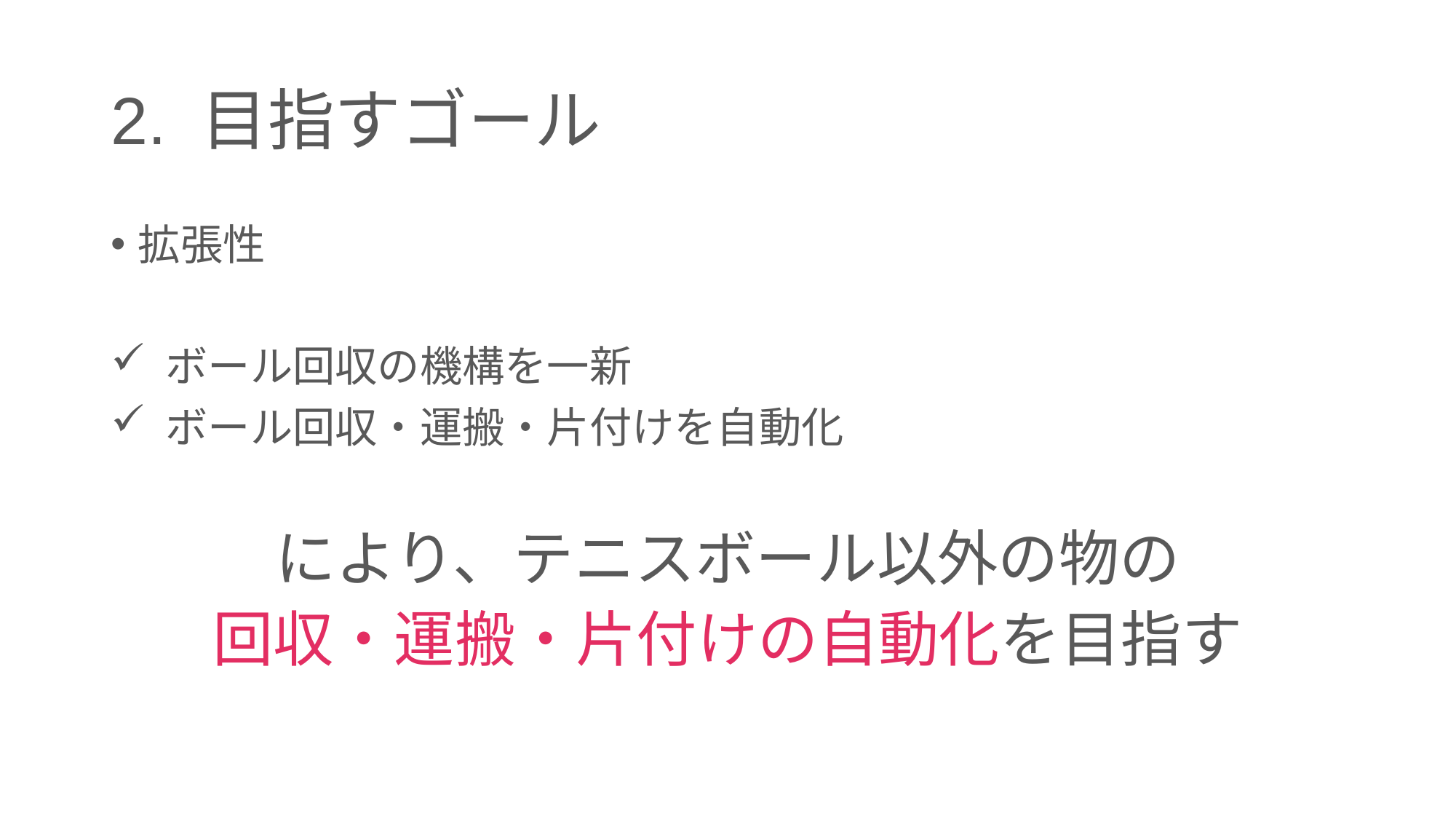

# 2. 目指すゴール
拡張性

 ボール回収の機構を一新
 ボール回収・運搬・片付けを自動化

により、テニスボール以外の物の
回収・運搬・片付けの自動化を目指す